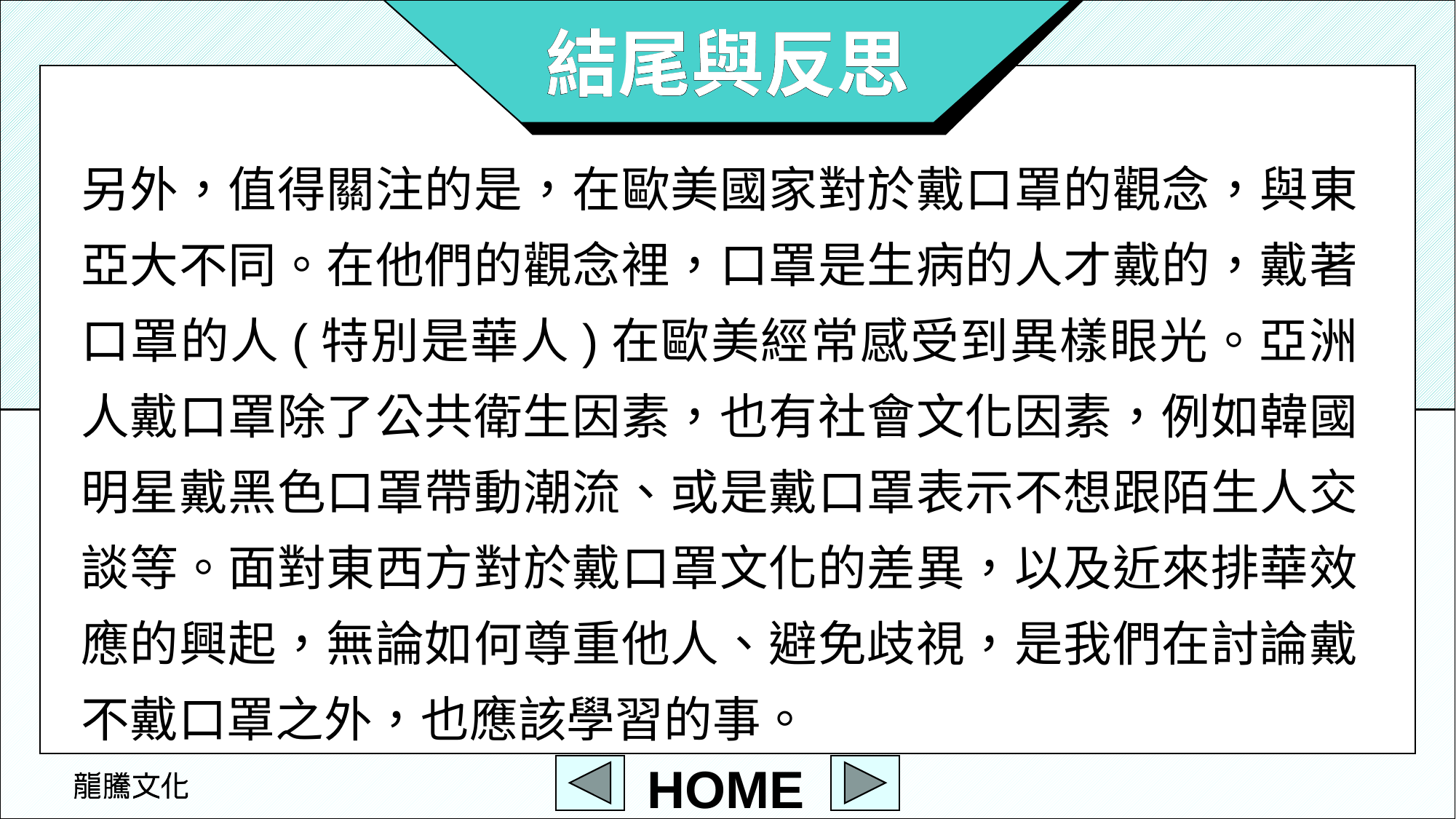

另外，值得關注的是，在歐美國家對於戴口罩的觀念，與東亞大不同。在他們的觀念裡，口罩是生病的人才戴的，戴著口罩的人(特別是華人)在歐美經常感受到異樣眼光。亞洲人戴口罩除了公共衛生因素，也有社會文化因素，例如韓國明星戴黑色口罩帶動潮流、或是戴口罩表示不想跟陌生人交談等。面對東西方對於戴口罩文化的差異，以及近來排華效應的興起，無論如何尊重他人、避免歧視，是我們在討論戴不戴口罩之外，也應該學習的事。